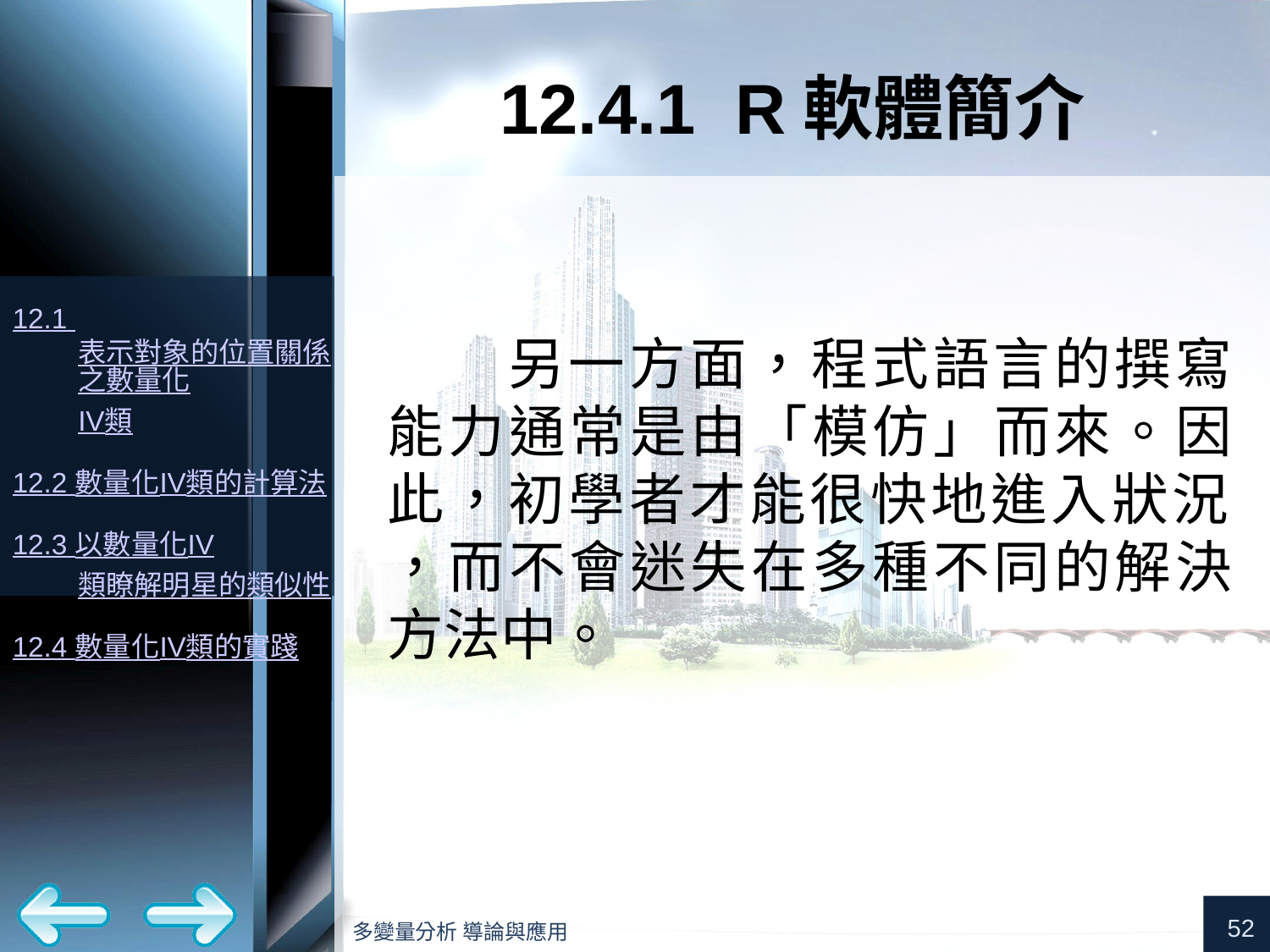

# 12.4.1  R軟體簡介
另一方面，程式語言的撰寫能力通常是由「模仿」而來。因此，初學者才能很快地進入狀況
，而不會迷失在多種不同的解決方法中。
52
多變量分析 導論與應用